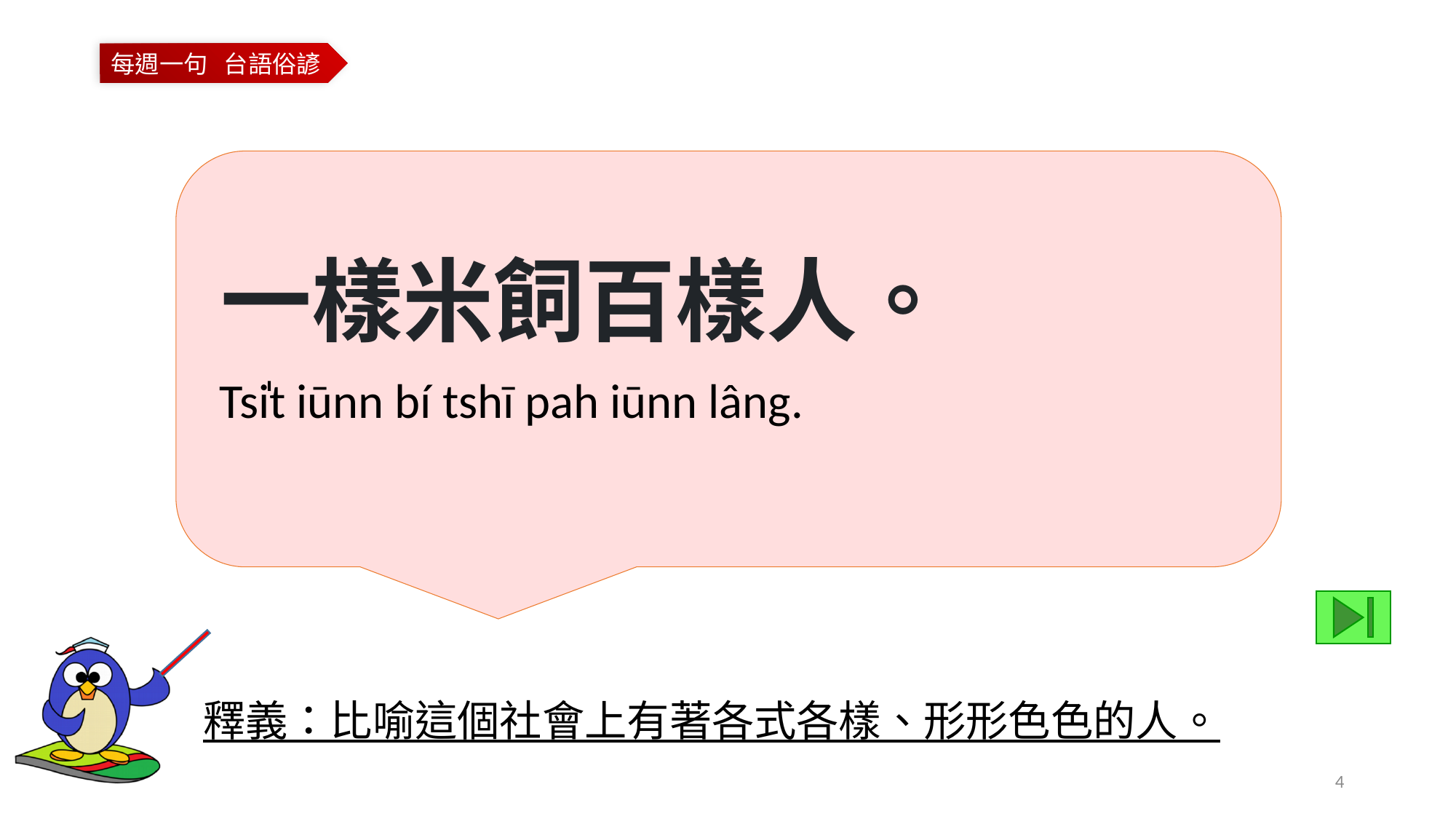

一樣米飼百樣人。
Tsi̍t iūnn bí tshī pah iūnn lâng.

釋義：比喻這個社會上有著各式各樣、形形色色的人。
4